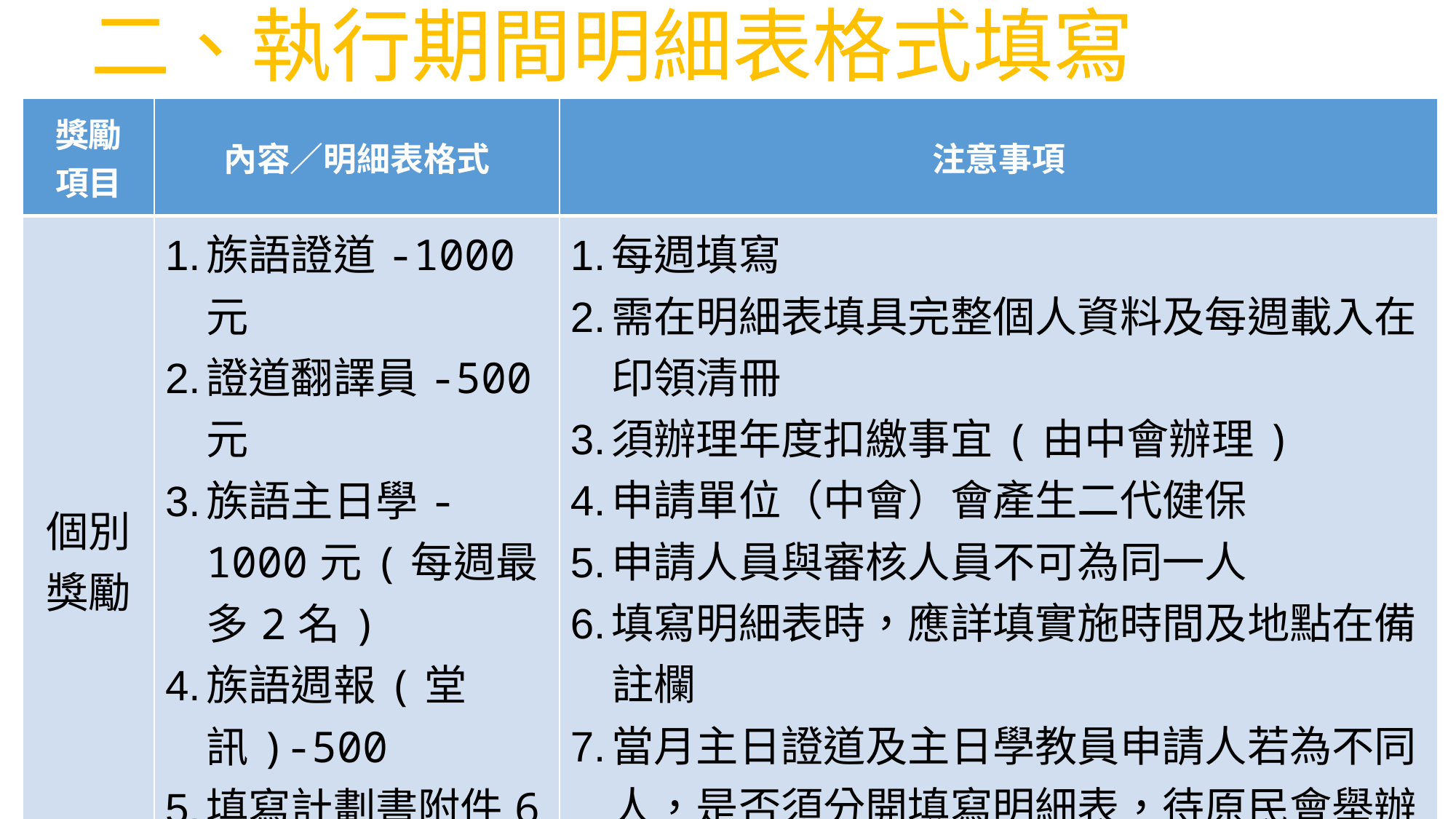

# 二、執行期間明細表格式填寫
| 獎勵 項目 | 內容／明細表格式 | 注意事項 |
| --- | --- | --- |
| 個別獎勵 | 族語證道-1000元 證道翻譯員-500元 族語主日學-1000元(每週最多2名) 族語週報(堂訊)-500 填寫計劃書附件6 | 每週填寫 需在明細表填具完整個人資料及每週載入在印領清冊 須辦理年度扣繳事宜(由中會辦理) 申請單位（中會）會產生二代健保 申請人員與審核人員不可為同一人 填寫明細表時，應詳填實施時間及地點在備註欄 當月主日證道及主日學教員申請人若為不同人，是否須分開填寫明細表，待原民會舉辦說明會時可詢問會計師事務所 |